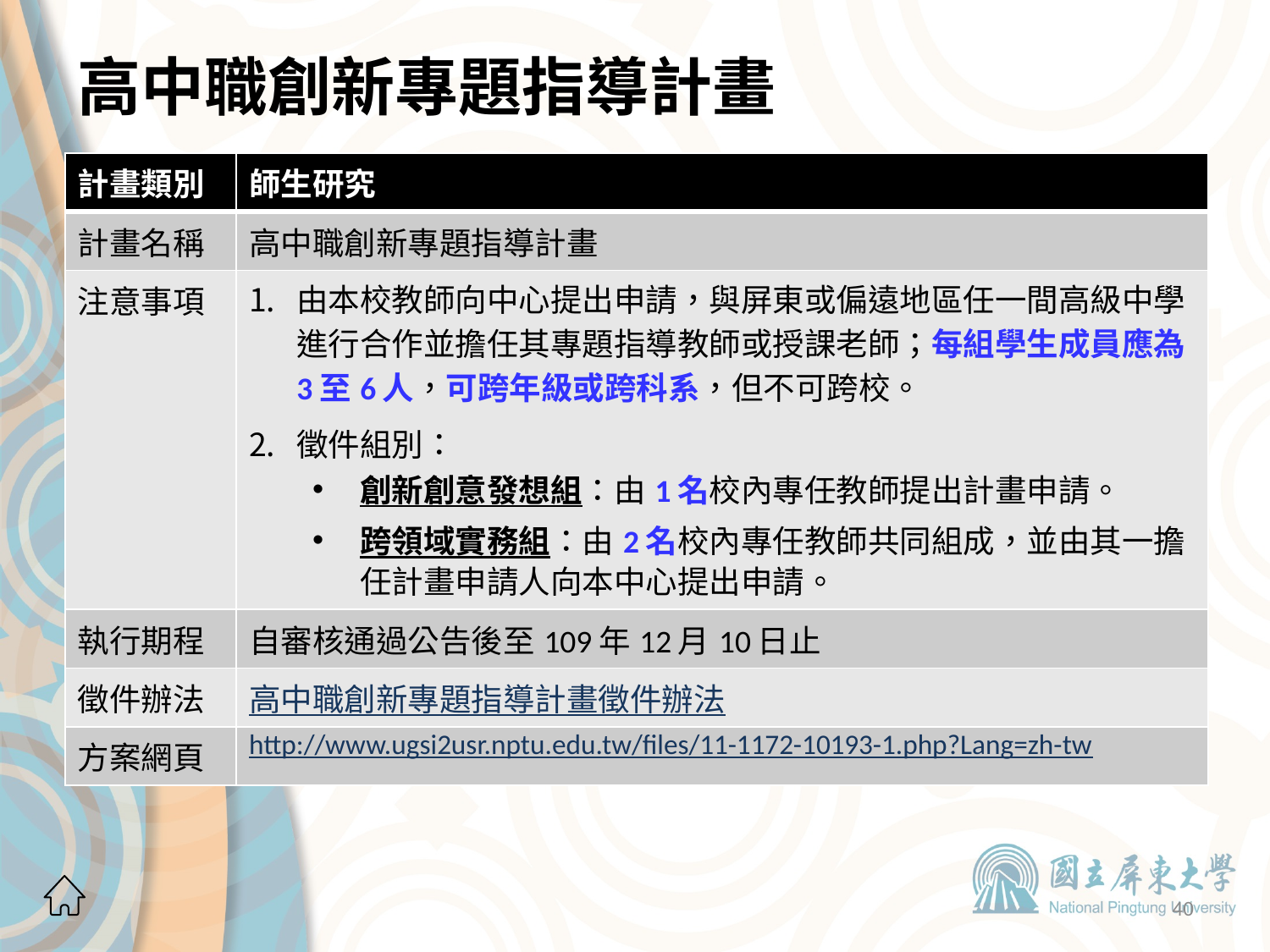

# 高中職創新專題指導計畫
| 計畫類別 | 師生研究 |
| --- | --- |
| 計畫名稱 | 高中職創新專題指導計畫 |
| 注意事項 | 由本校教師向中心提出申請，與屏東或偏遠地區任一間高級中學進行合作並擔任其專題指導教師或授課老師；每組學生成員應為3至6人，可跨年級或跨科系，但不可跨校。 徵件組別： 創新創意發想組：由1名校內專任教師提出計畫申請。 跨領域實務組：由2名校內專任教師共同組成，並由其一擔任計畫申請人向本中心提出申請。 |
| 執行期程 | 自審核通過公告後至109年12月10日止 |
| 徵件辦法 | 高中職創新專題指導計畫徵件辦法 |
| 方案網頁 | http://www.ugsi2usr.nptu.edu.tw/files/11-1172-10193-1.php?Lang=zh-tw |

40